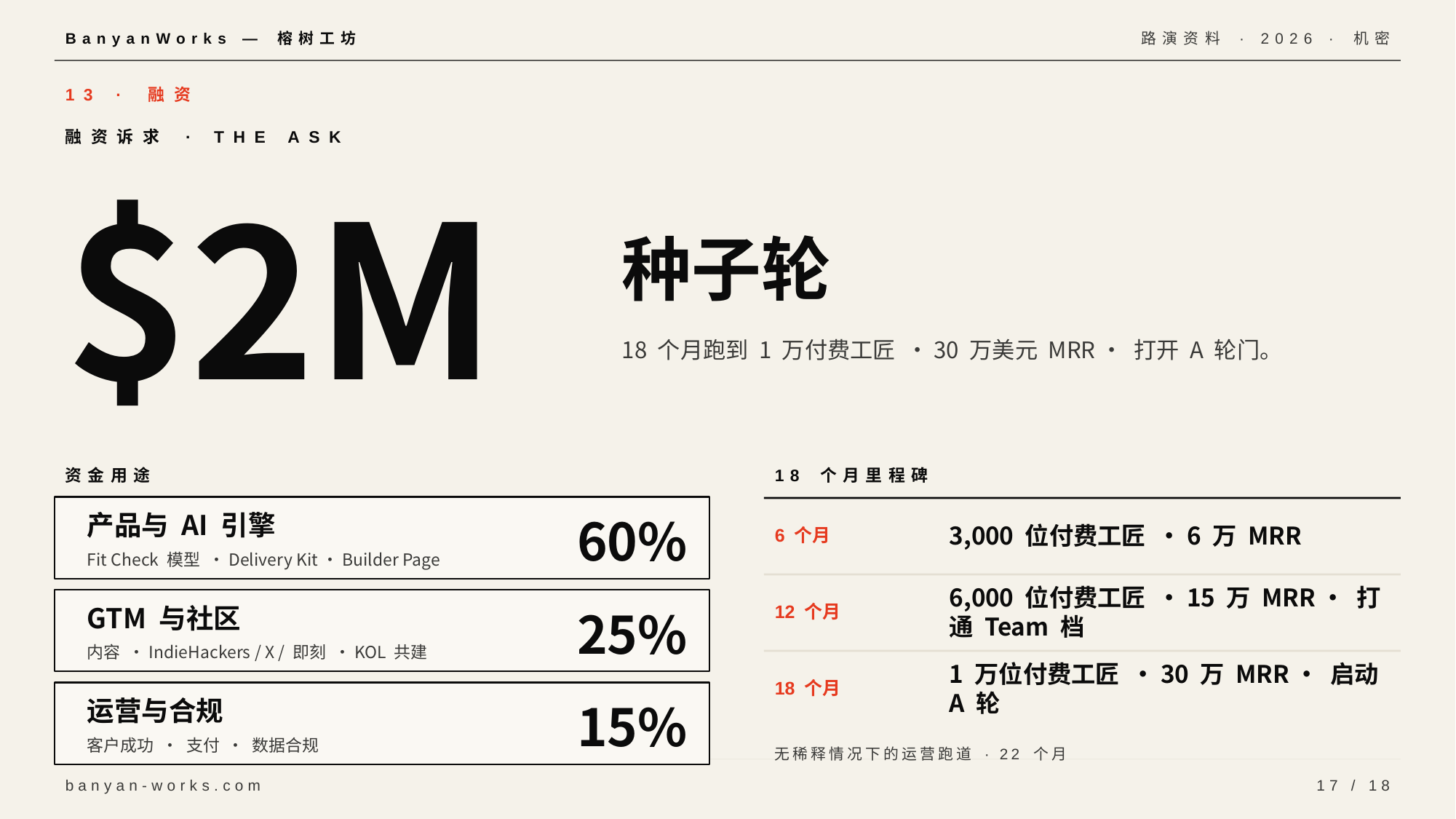

BanyanWorks — 榕树工坊
路演资料 · 2026 · 机密

13 · 融资
融资诉求 · THE ASK
$2M
种子轮
18 个月跑到 1 万付费工匠 · 30 万美元 MRR · 打开 A 轮门。
资金用途
18 个月里程碑

产品与 AI 引擎
60%
6 个月
3,000 位付费工匠 · 6 万 MRR
Fit Check 模型 · Delivery Kit · Builder Page

12 个月
6,000 位付费工匠 · 15 万 MRR · 打通 Team 档
GTM 与社区
25%
内容 · IndieHackers / X / 即刻 · KOL 共建

18 个月
1 万位付费工匠 · 30 万 MRR · 启动 A 轮

运营与合规
15%
客户成功 · 支付 · 数据合规
无稀释情况下的运营跑道 · 22 个月

banyan-works.com
17 / 18